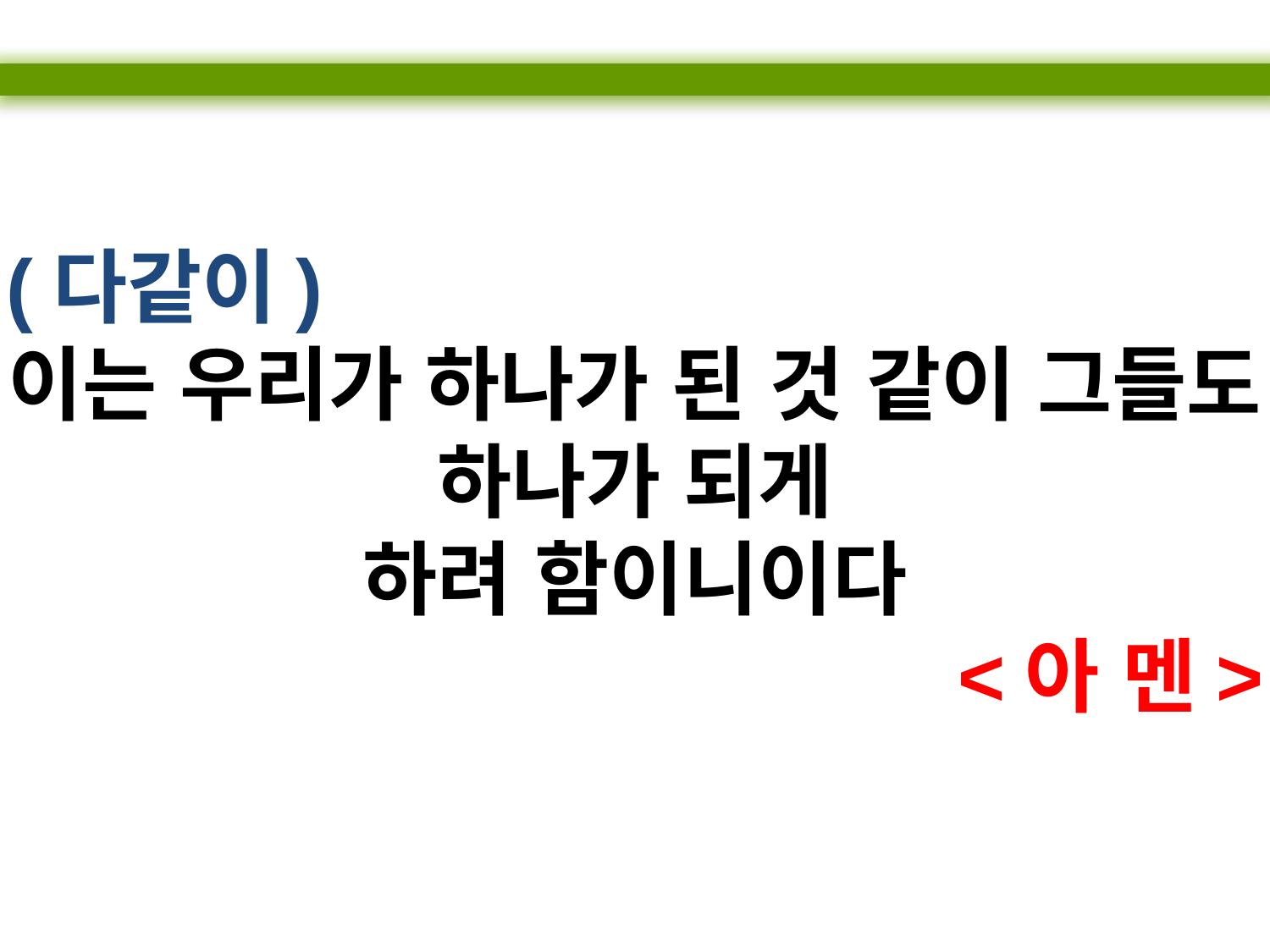

(다같이)
이는 우리가 하나가 된 것 같이 그들도 하나가 되게
하려 함이니이다
<아 멘>